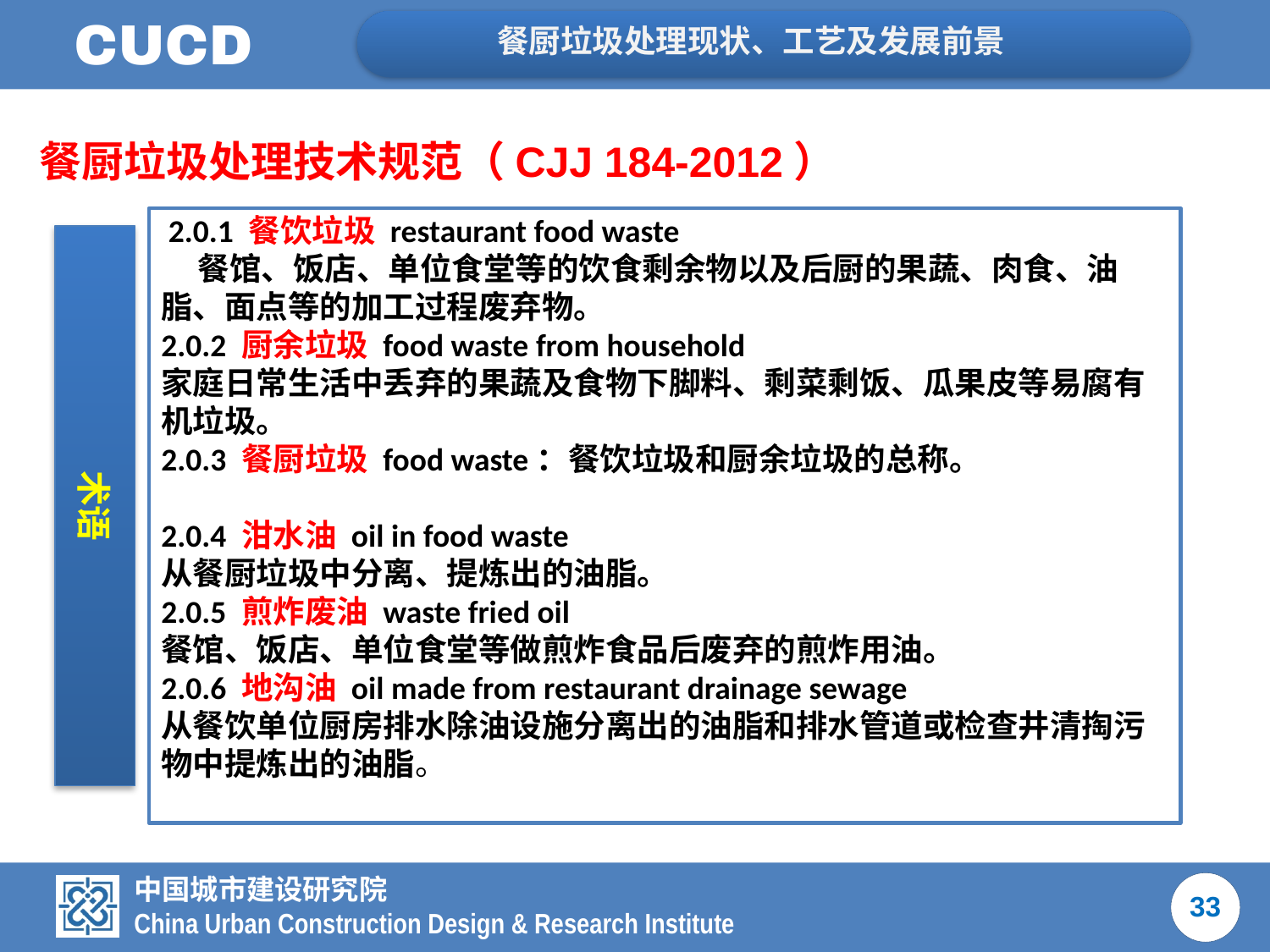

餐厨垃圾处理技术规范（CJJ 184-2012）

 2.0.1 餐饮垃圾 restaurant food waste
    餐馆、饭店、单位食堂等的饮食剩余物以及后厨的果蔬、肉食、油脂、面点等的加工过程废弃物。
2.0.2 厨余垃圾 food waste from household
家庭日常生活中丢弃的果蔬及食物下脚料、剩菜剩饭、瓜果皮等易腐有机垃圾。
2.0.3 餐厨垃圾 food waste：餐饮垃圾和厨余垃圾的总称。

2.0.4 泔水油 oil in food waste
从餐厨垃圾中分离、提炼出的油脂。
2.0.5 煎炸废油 waste fried oil
餐馆、饭店、单位食堂等做煎炸食品后废弃的煎炸用油。
2.0.6 地沟油 oil made from restaurant drainage sewage
从餐饮单位厨房排水除油设施分离出的油脂和排水管道或检查井清掏污物中提炼出的油脂。

术语
33